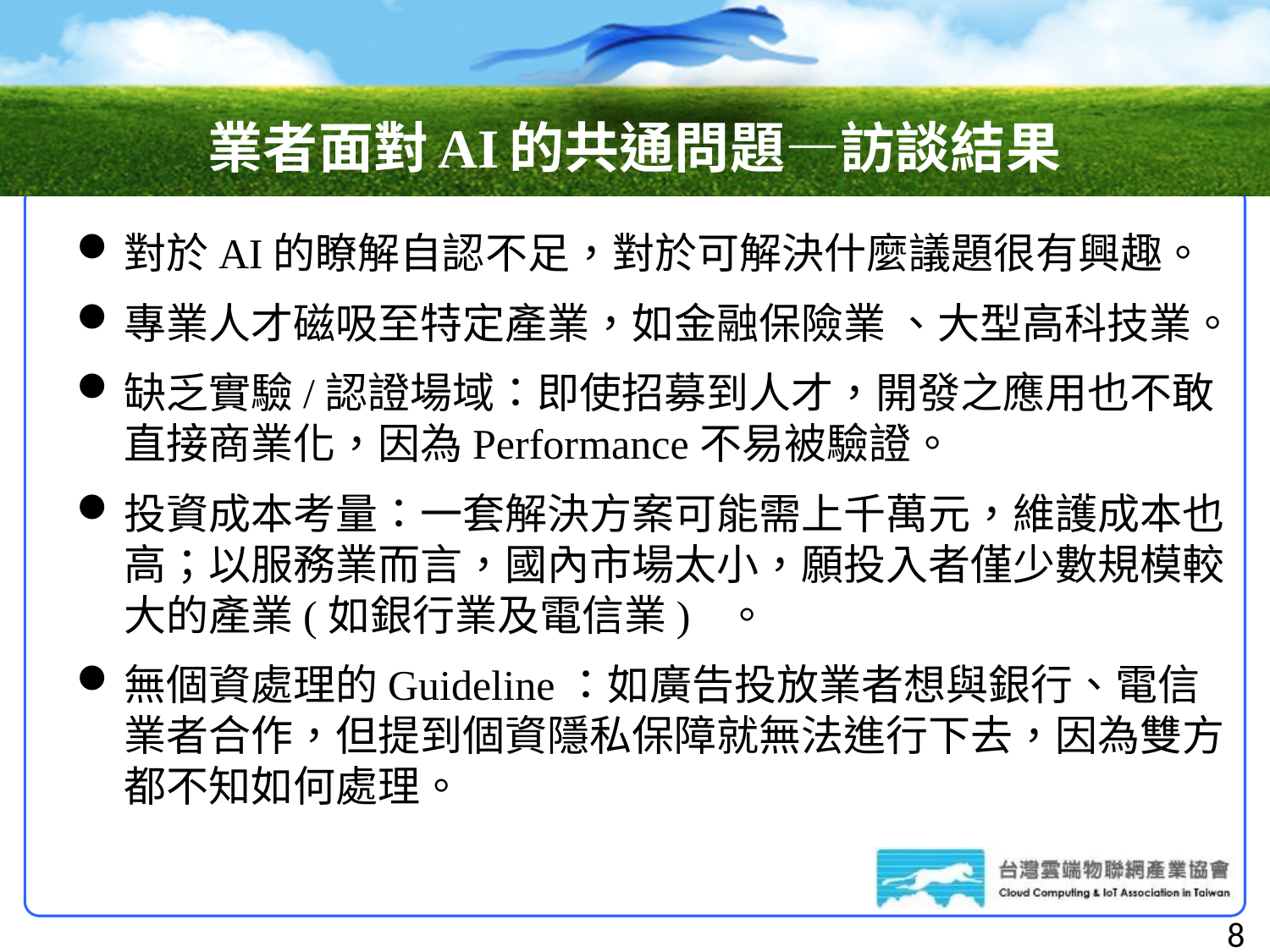

# 業者面對AI的共通問題—訪談結果
對於AI的瞭解自認不足，對於可解決什麼議題很有興趣。
專業人才磁吸至特定產業，如金融保險業 、大型高科技業。
缺乏實驗/認證場域：即使招募到人才，開發之應用也不敢直接商業化，因為Performance不易被驗證。
投資成本考量：一套解決方案可能需上千萬元，維護成本也高；以服務業而言，國內市場太小，願投入者僅少數規模較大的產業(如銀行業及電信業) 。
無個資處理的Guideline：如廣告投放業者想與銀行、電信業者合作，但提到個資隱私保障就無法進行下去，因為雙方都不知如何處理。